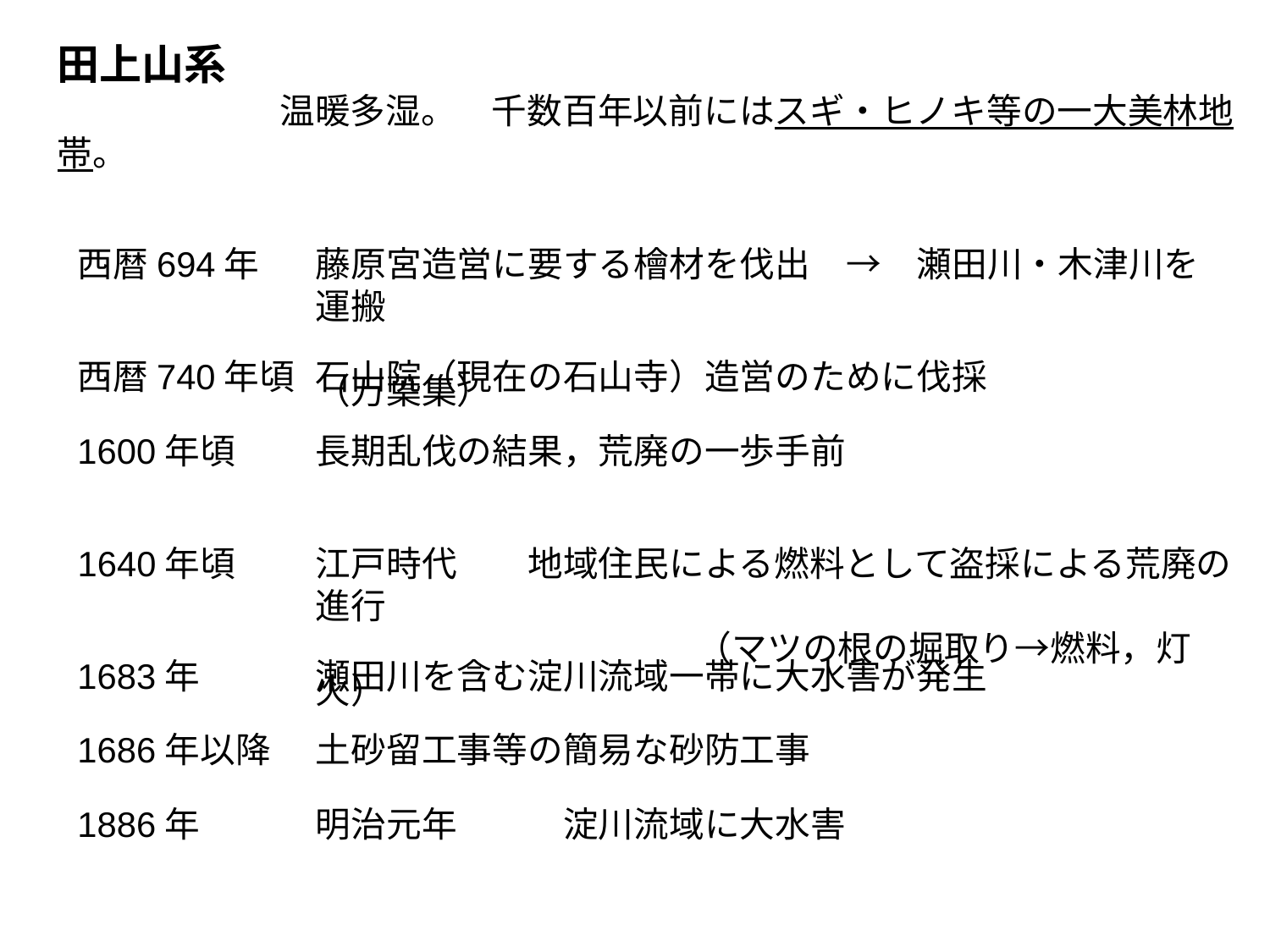

田上山系
　　　　　　　温暖多湿。　千数百年以前にはスギ・ヒノキ等の一大美林地帯。
西暦694年	藤原宮造営に要する檜材を伐出　→　瀬田川・木津川を運搬
							　　　（万葉集）
西暦740年頃	石山院（現在の石山寺）造営のために伐採
1600年頃	長期乱伐の結果，荒廃の一歩手前
1640年頃	江戸時代　　地域住民による燃料として盗採による荒廃の進行
				（マツの根の堀取り→燃料，灯火）
1683年	瀬田川を含む淀川流域一帯に大水害が発生
1686年以降	土砂留工事等の簡易な砂防工事
1886年	明治元年　　　淀川流域に大水害